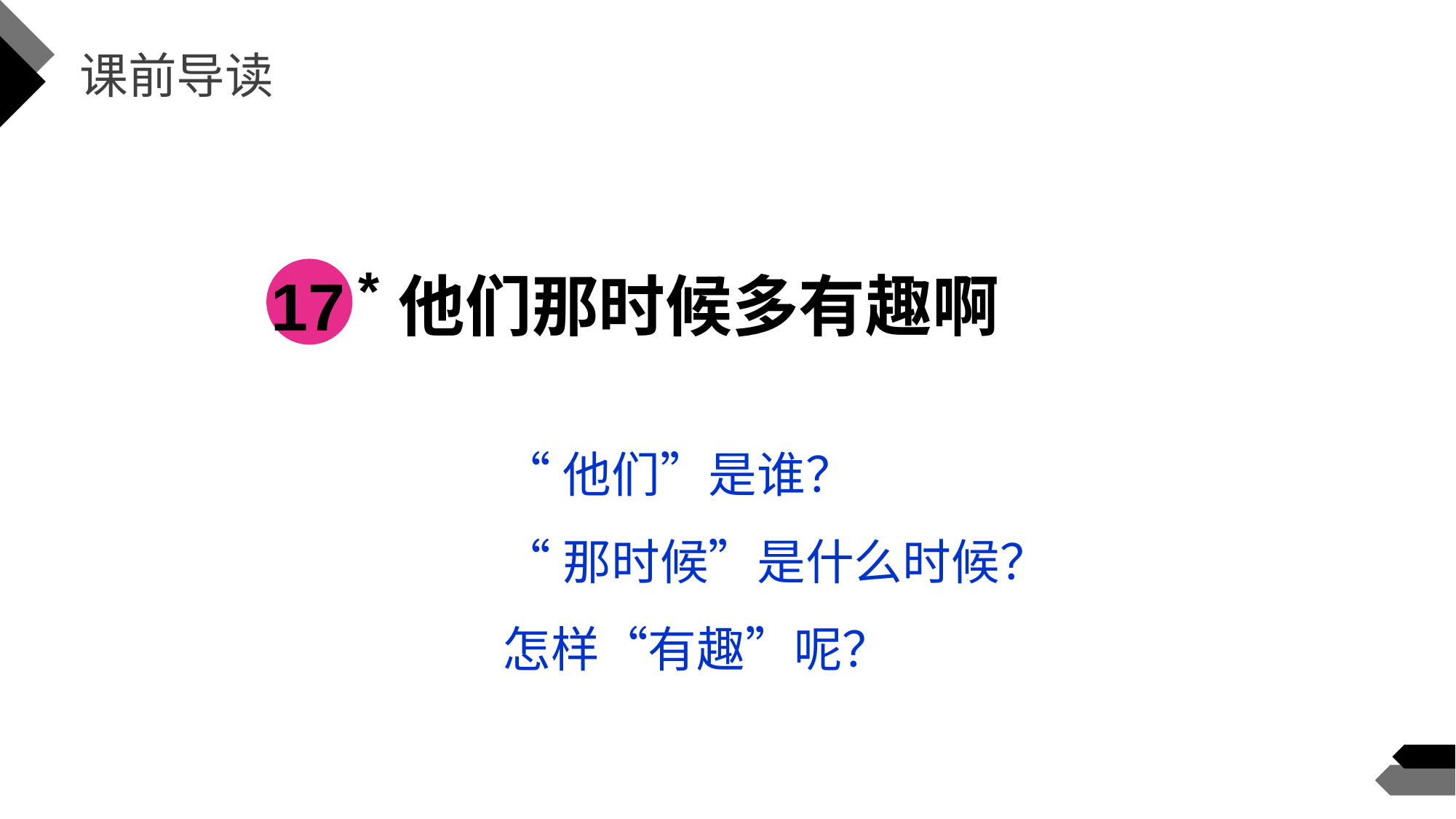

课前导读
*
17  他们那时候多有趣啊

“他们”是谁？
“那时候”是什么时候？
怎样“有趣”呢？